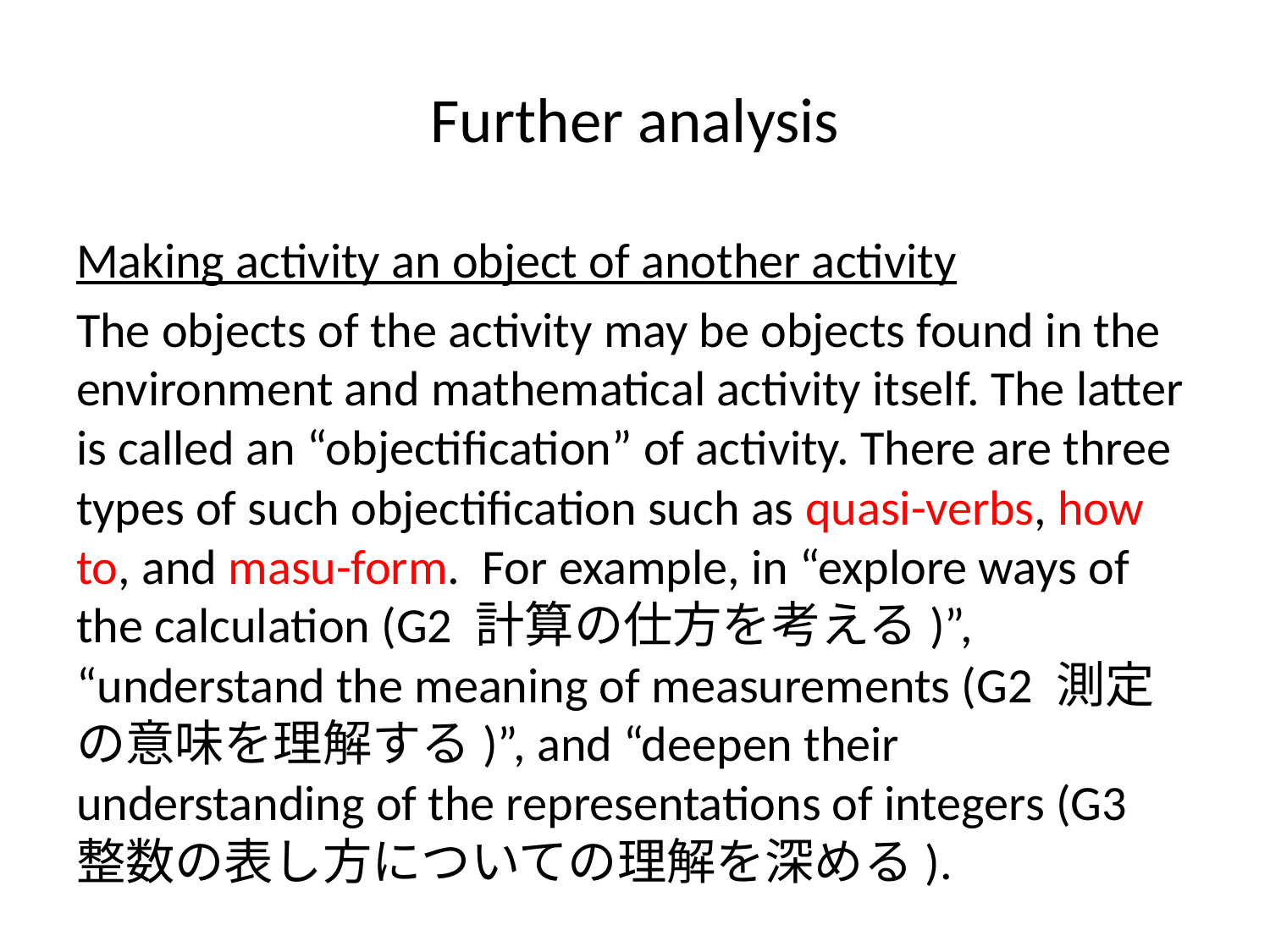

# Further analysis
Making activity an object of another activity
The objects of the activity may be objects found in the environment and mathematical activity itself. The latter is called an “objectification” of activity. There are three types of such objectification such as quasi-verbs, how to, and masu-form.  For example, in “explore ways of the calculation (G2 計算の仕方を考える)”, “understand the meaning of measurements (G2 測定の意味を理解する)”, and “deepen their understanding of the representations of integers (G3 整数の表し方についての理解を深める).